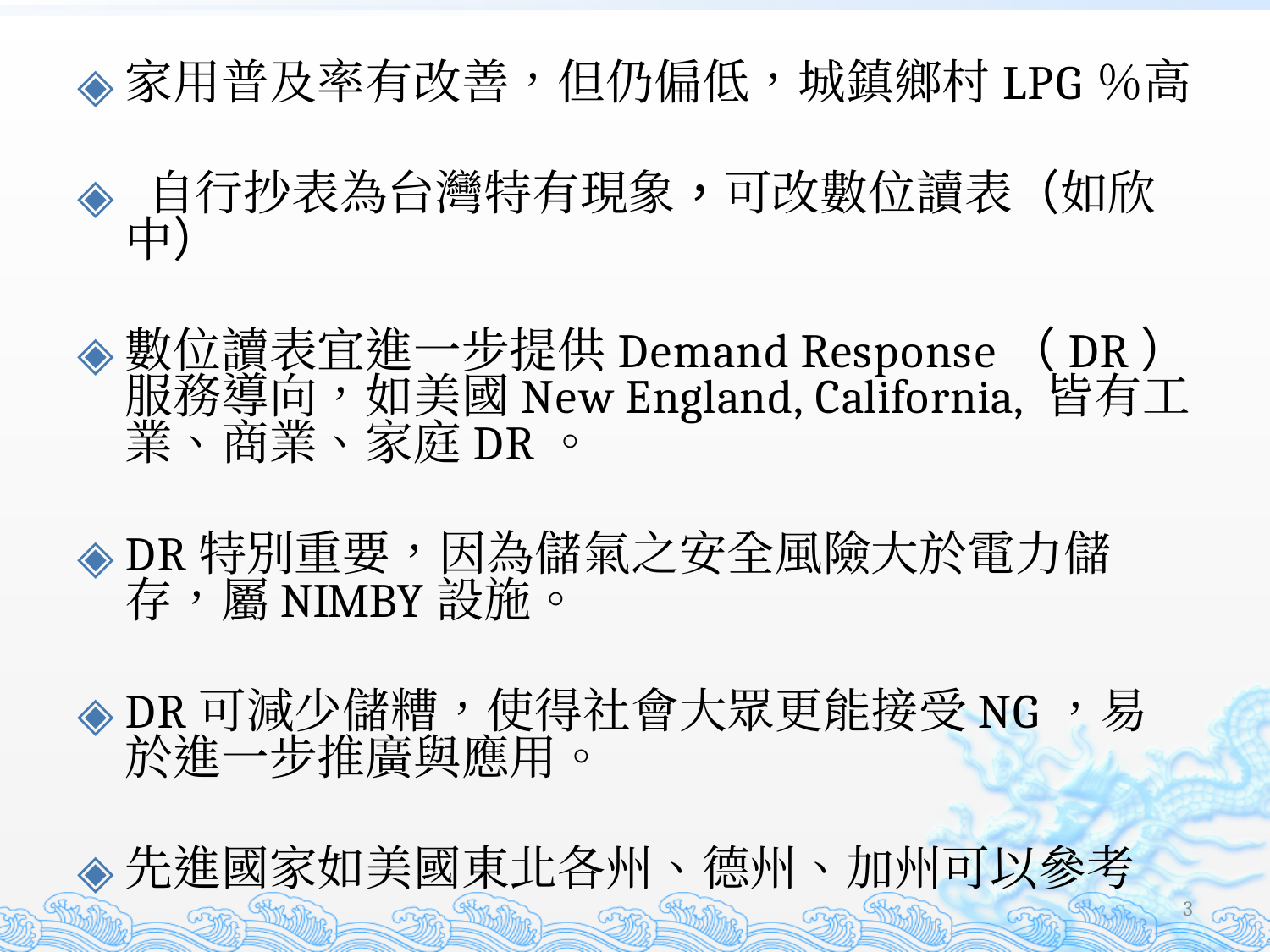

#
家用普及率有改善，但仍偏低，城鎮鄉村LPG％高

 自行抄表為台灣特有現象，可改數位讀表（如欣中）

數位讀表宜進一步提供Demand Response（DR）服務導向，如美國New England, California, 皆有工業、商業、家庭DR。

DR特別重要，因為儲氣之安全風險大於電力儲存，屬NIMBY設施。

DR可減少儲糟，使得社會大眾更能接受NG，易於進一步推廣與應用。

先進國家如美國東北各州、德州、加州可以參考
3